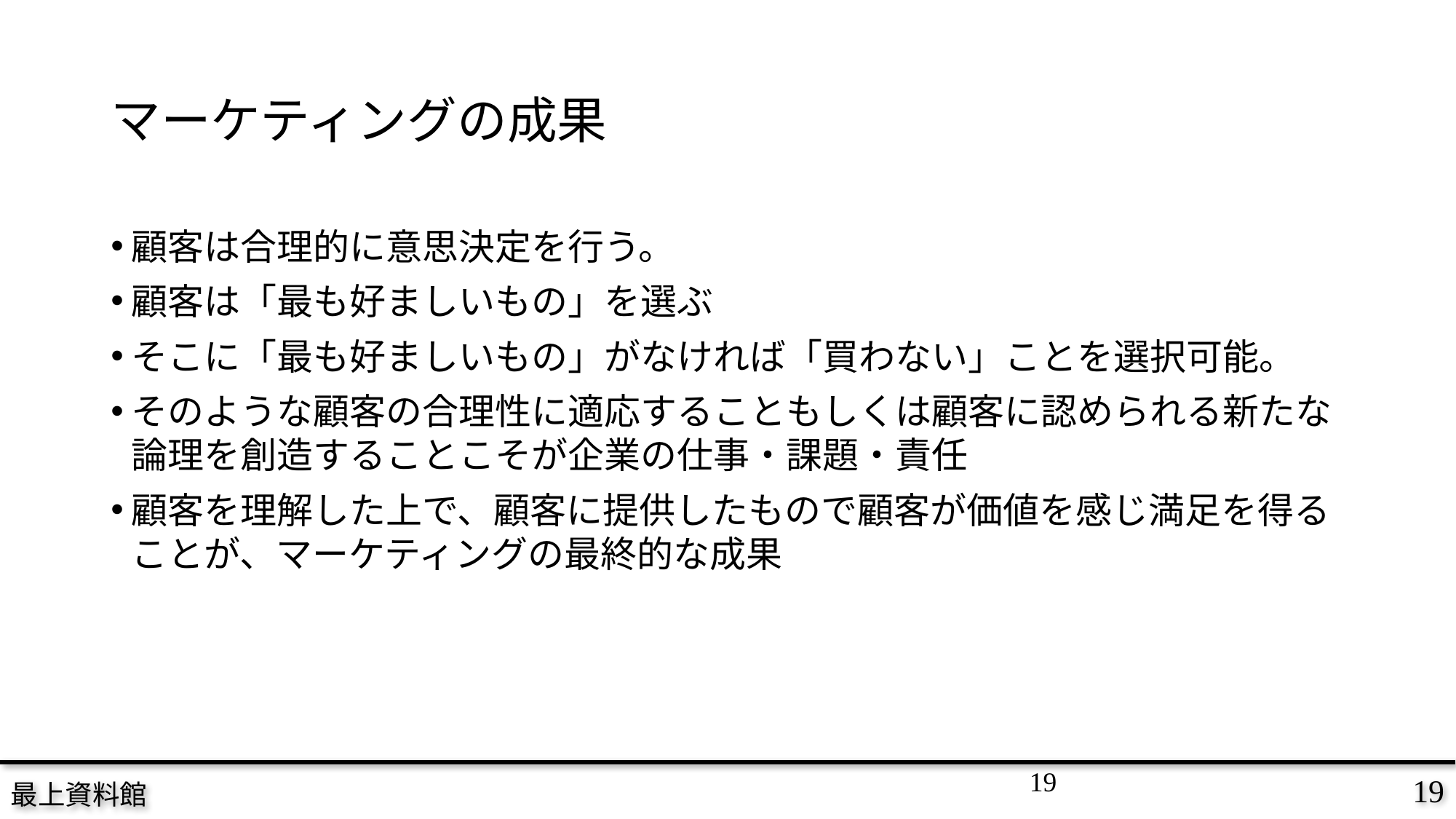

# マーケティングの成果
顧客は合理的に意思決定を行う。
顧客は「最も好ましいもの」を選ぶ
そこに「最も好ましいもの」がなければ「買わない」ことを選択可能。
そのような顧客の合理性に適応することもしくは顧客に認められる新たな論理を創造することこそが企業の仕事・課題・責任
顧客を理解した上で、顧客に提供したもので顧客が価値を感じ満足を得ることが、マーケティングの最終的な成果
19